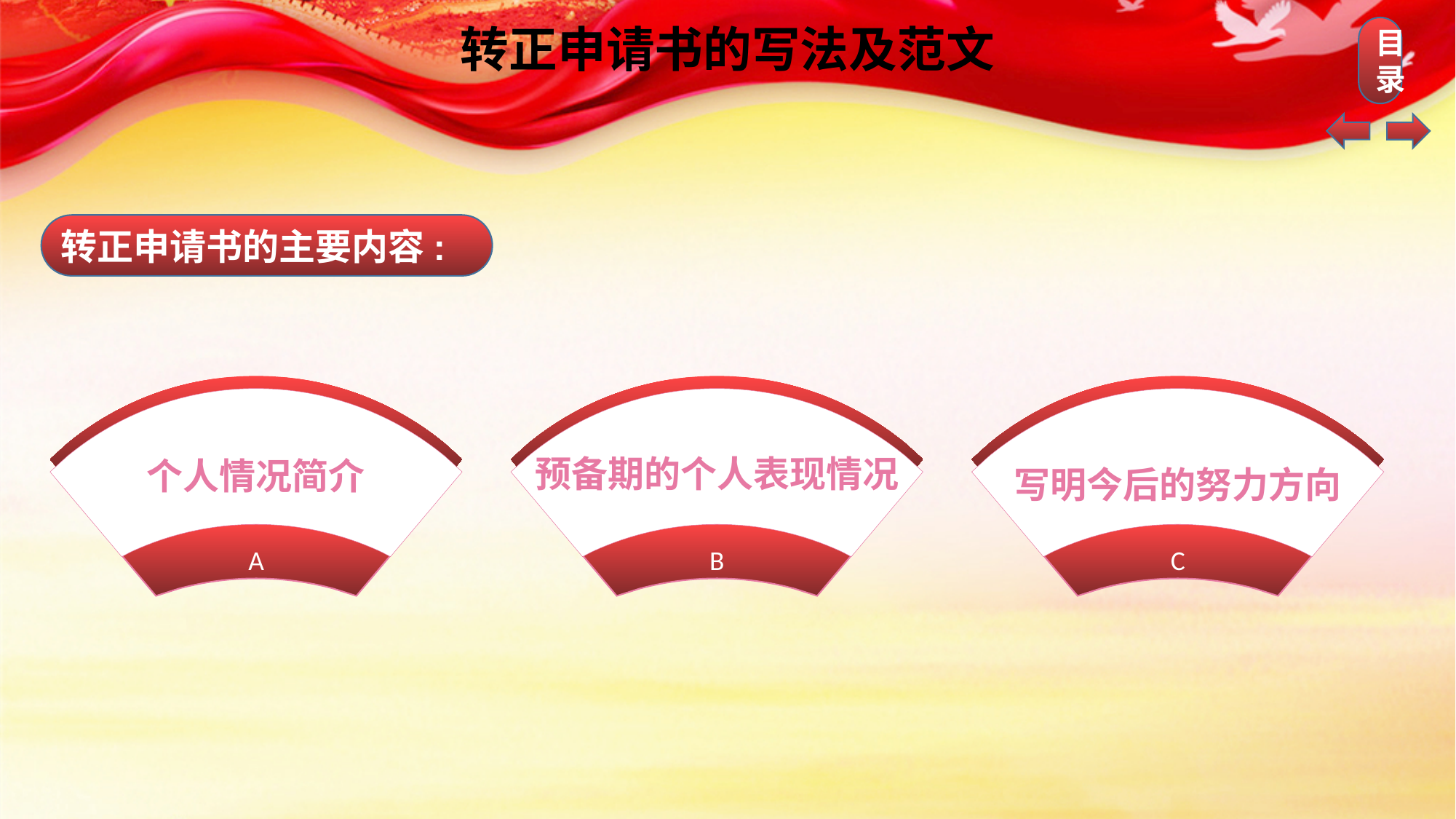

转正申请书的写法及范文
转正申请书的主要内容:

个人情况简介
A

预备期的个人表现情况
B

写明今后的努力方向
C